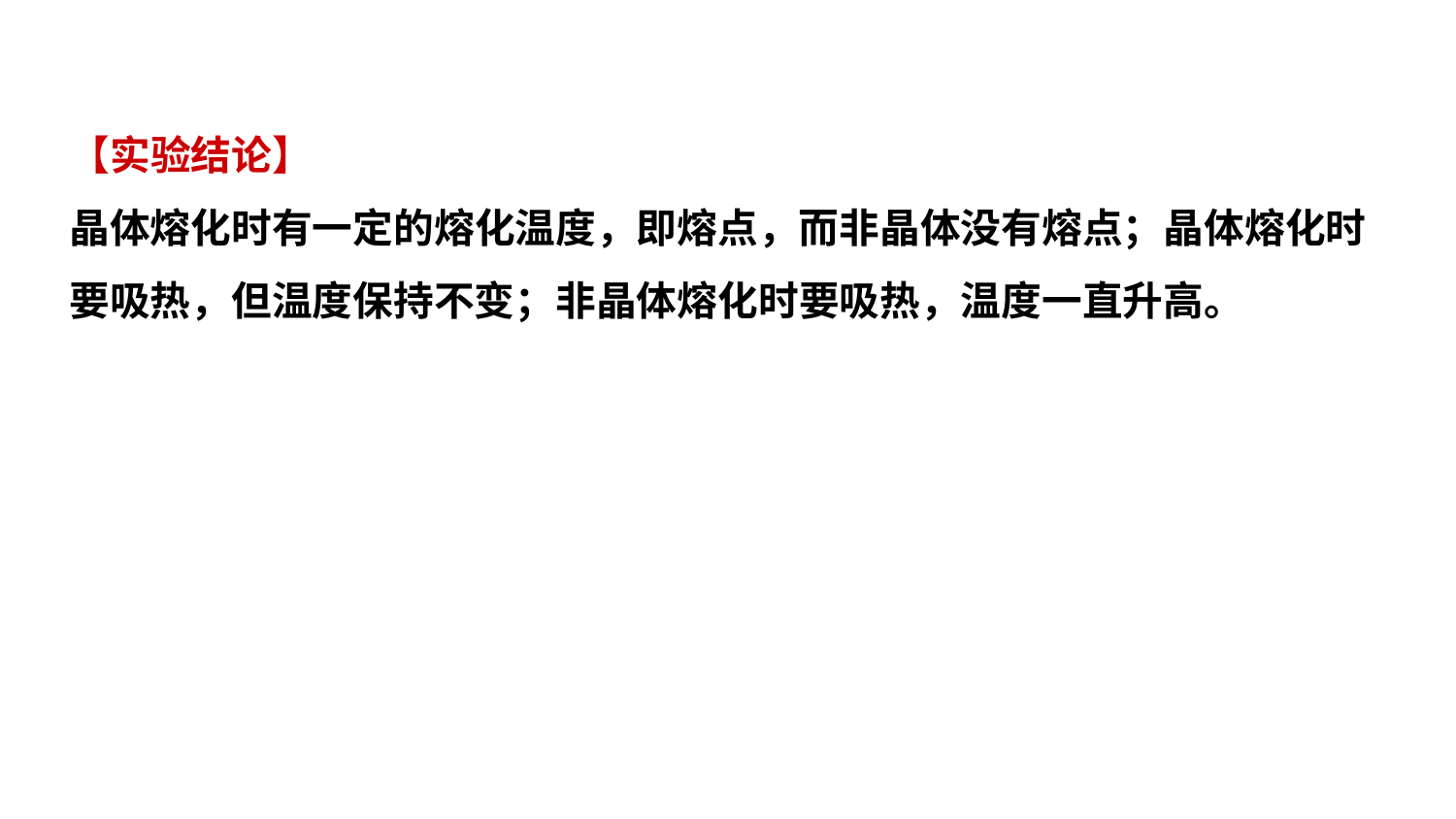

【实验结论】
晶体熔化时有一定的熔化温度，即熔点，而非晶体没有熔点；晶体熔化时要吸热，但温度保持不变；非晶体熔化时要吸热，温度一直升高。